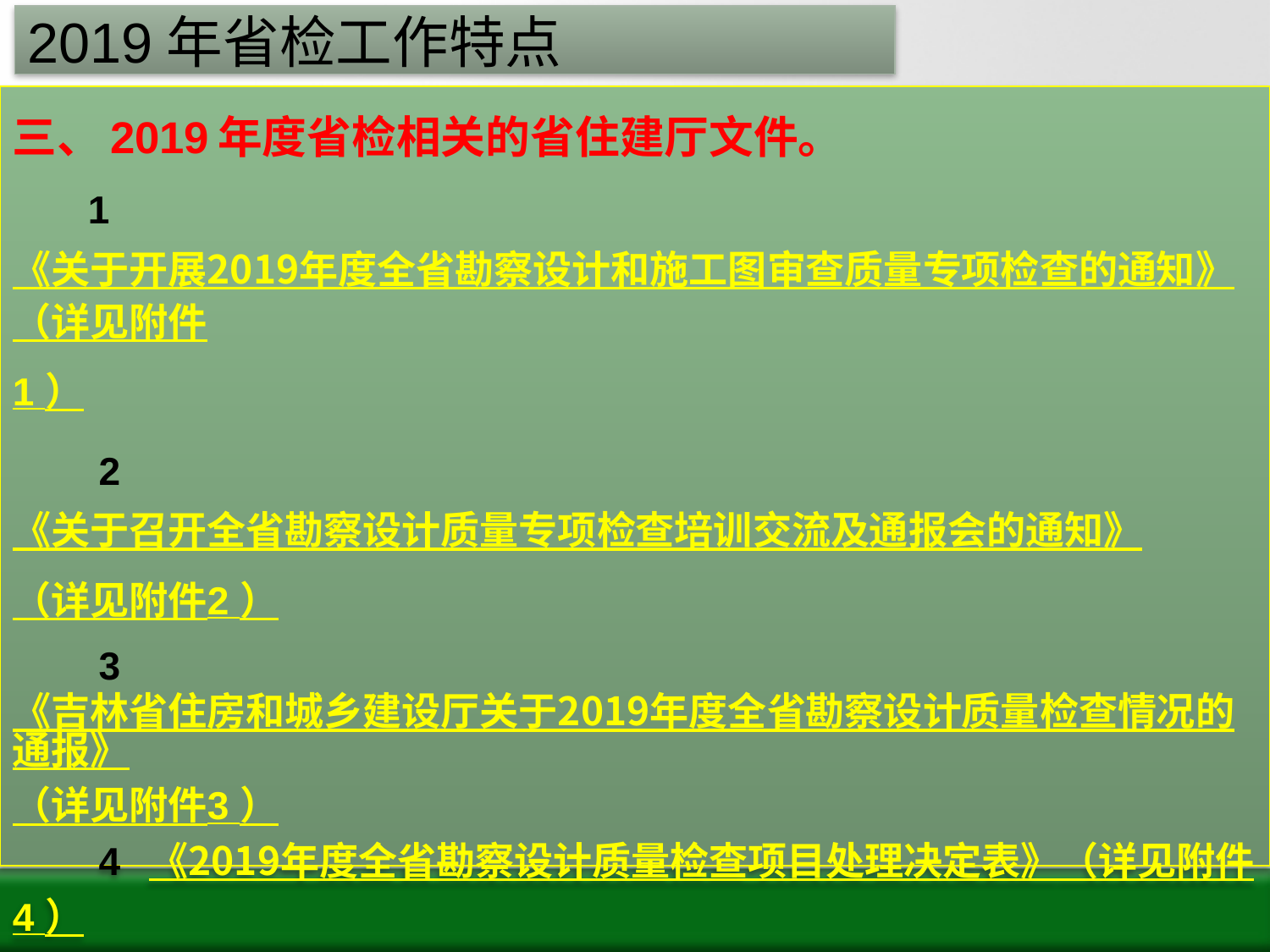

# 2019年省检工作特点
三、2019年度省检相关的省住建厅文件。
       1   《关于开展2019年度全省勘察设计和施工图审查质量专项检查的通知》（详见附件1 ）
        2  《关于召开全省勘察设计质量专项检查培训交流及通报会的通知》（详见附件2 ）
        3  《吉林省住房和城乡建设厅关于2019年度全省勘察设计质量检查情况的通报》（详见附件3 ）
        4  《2019年度全省勘察设计质量检查项目处理决定表》（详见附件4 ）